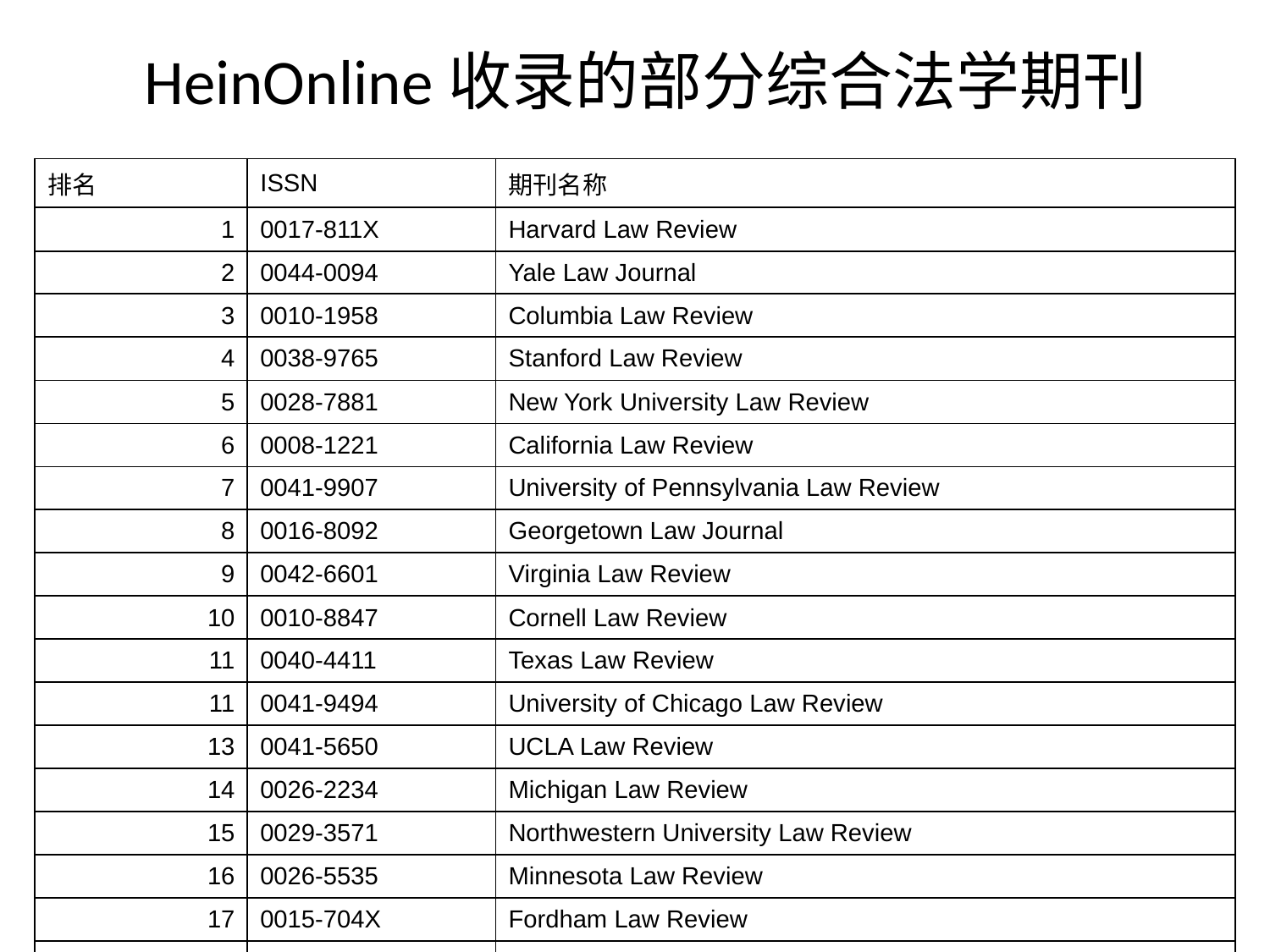

# HeinOnline收录的部分综合法学期刊
| 排名 | ISSN | 期刊名称 |
| --- | --- | --- |
| 1 | 0017-811X | Harvard Law Review |
| 2 | 0044-0094 | Yale Law Journal |
| 3 | 0010-1958 | Columbia Law Review |
| 4 | 0038-9765 | Stanford Law Review |
| 5 | 0028-7881 | New York University Law Review |
| 6 | 0008-1221 | California Law Review |
| 7 | 0041-9907 | University of Pennsylvania Law Review |
| 8 | 0016-8092 | Georgetown Law Journal |
| 9 | 0042-6601 | Virginia Law Review |
| 10 | 0010-8847 | Cornell Law Review |
| 11 | 0040-4411 | Texas Law Review |
| 11 | 0041-9494 | University of Chicago Law Review |
| 13 | 0041-5650 | UCLA Law Review |
| 14 | 0026-2234 | Michigan Law Review |
| 15 | 0029-3571 | Northwestern University Law Review |
| 16 | 0026-5535 | Minnesota Law Review |
| 17 | 0015-704X | Fordham Law Review |
| 18 | 0042-2533 | Vanderbilt Law Review |
| 19 | 0012-7086 | Duke Law Journal |